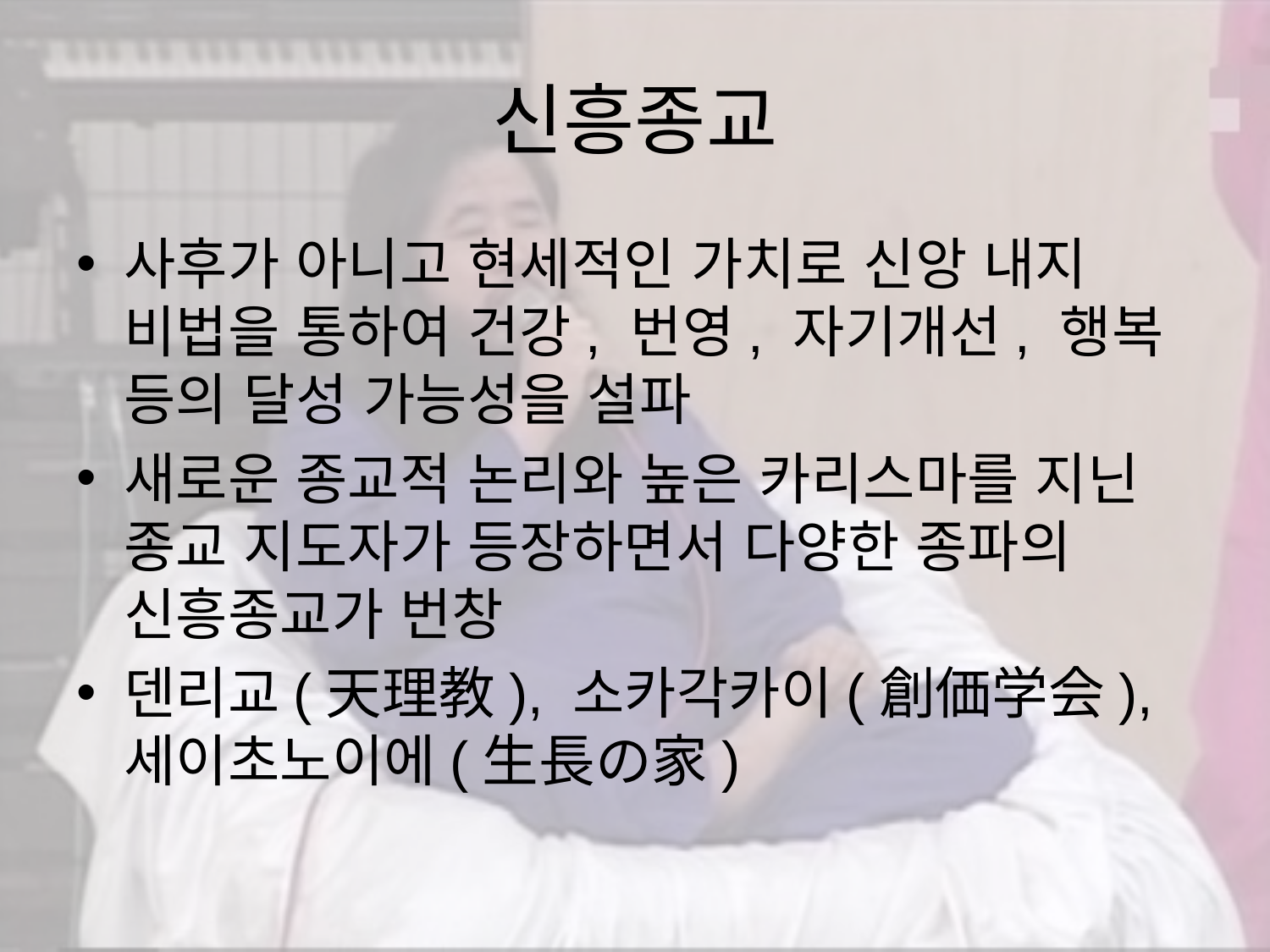

# 신흥종교
사후가 아니고 현세적인 가치로 신앙 내지 비법을 통하여 건강, 번영, 자기개선, 행복 등의 달성 가능성을 설파
새로운 종교적 논리와 높은 카리스마를 지닌 종교 지도자가 등장하면서 다양한 종파의 신흥종교가 번창
덴리교(天理教), 소카각카이(創価学会), 세이초노이에(生長の家)